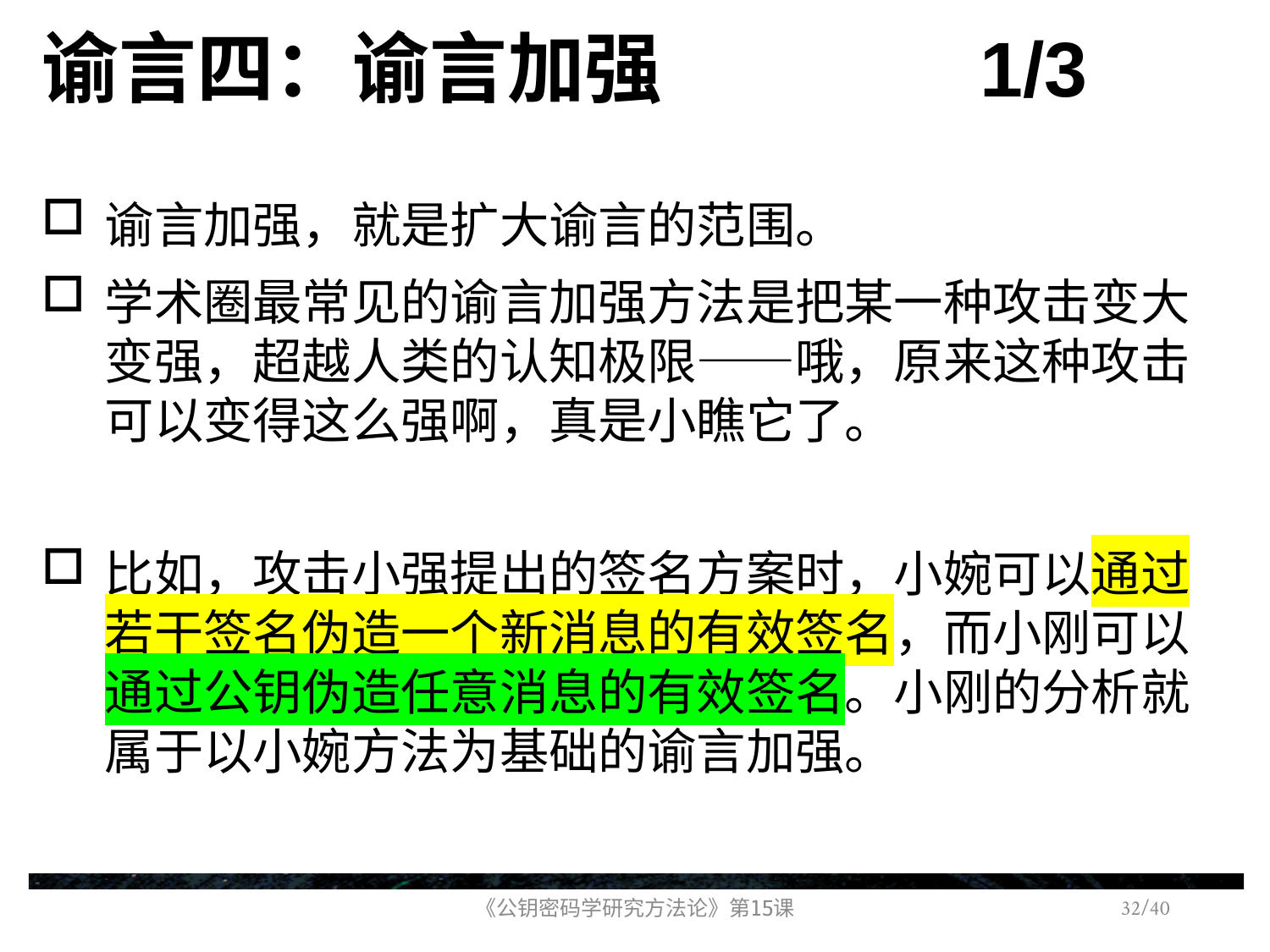

# 谕言四：谕言加强                 1/3
谕言加强，就是扩大谕言的范围。
学术圈最常见的谕言加强方法是把某一种攻击变大变强，超越人类的认知极限——哦，原来这种攻击可以变得这么强啊，真是小瞧它了。

比如，攻击小强提出的签名方案时，小婉可以通过若干签名伪造一个新消息的有效签名，而小刚可以通过公钥伪造任意消息的有效签名。小刚的分析就属于以小婉方法为基础的谕言加强。
《公钥密码学研究方法论》第15课
32/40